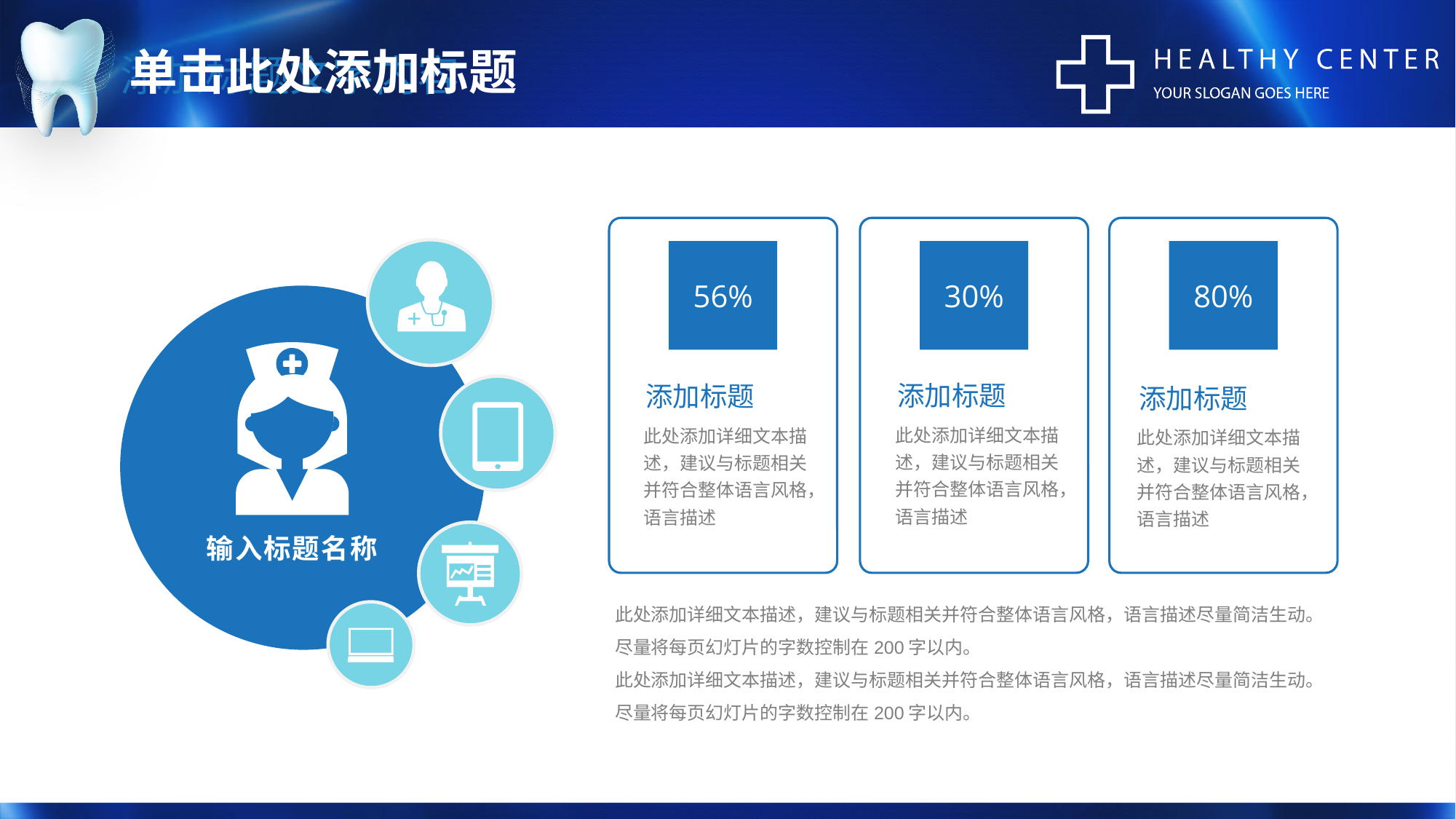

# 单击此处添加标题
添加标题文字内容

56%
添加标题
此处添加详细文本描述，建议与标题相关并符合整体语言风格，语言描述

30%
添加标题
此处添加详细文本描述，建议与标题相关并符合整体语言风格，语言描述

80%
添加标题
此处添加详细文本描述，建议与标题相关并符合整体语言风格，语言描述

输入标题名称

此处添加详细文本描述，建议与标题相关并符合整体语言风格，语言描述尽量简洁生动。尽量将每页幻灯片的字数控制在200字以内。
此处添加详细文本描述，建议与标题相关并符合整体语言风格，语言描述尽量简洁生动。尽量将每页幻灯片的字数控制在200字以内。